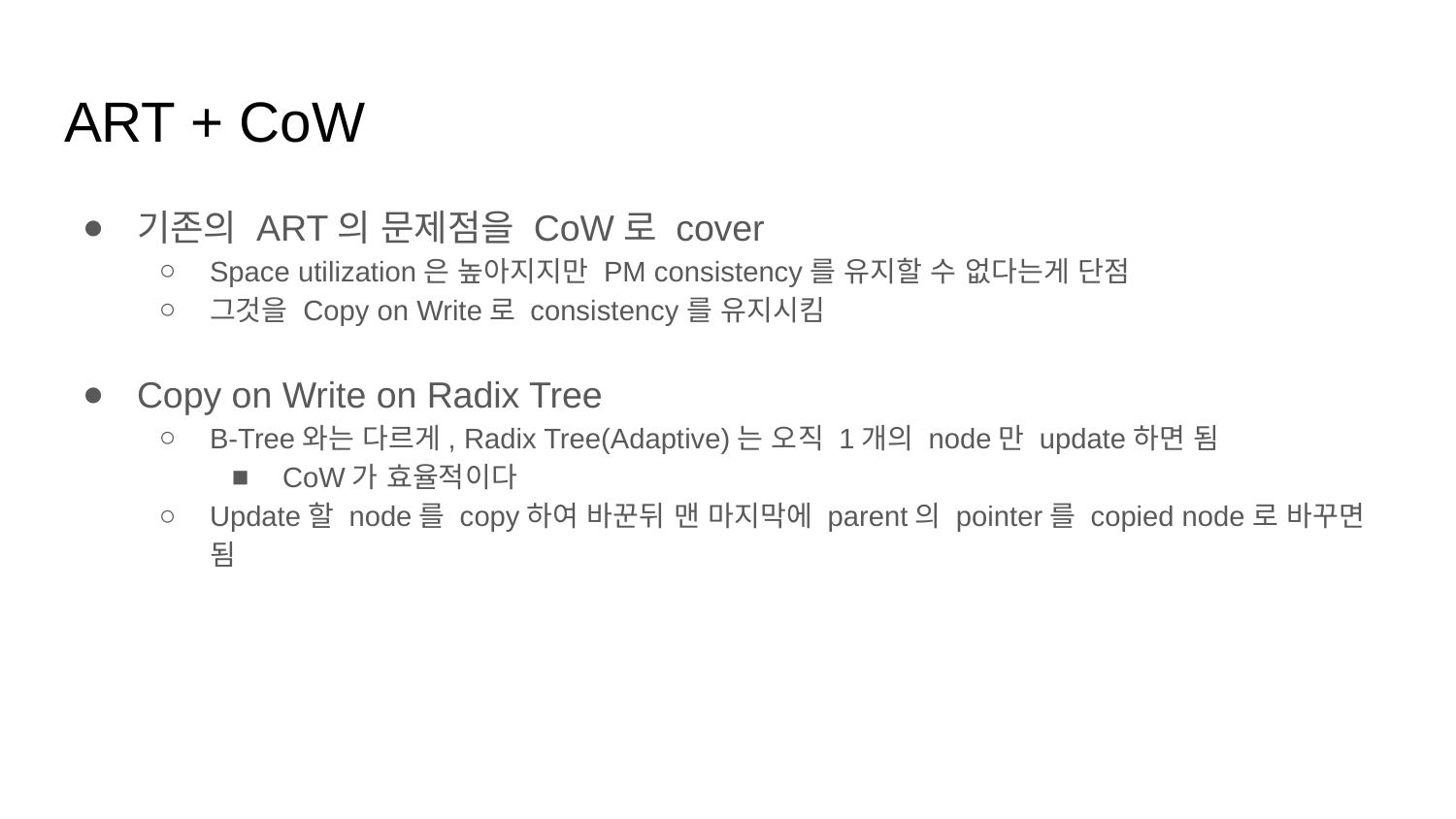

# ART + CoW
기존의 ART의 문제점을 CoW로 cover
Space utilization은 높아지지만 PM consistency를 유지할 수 없다는게 단점
그것을 Copy on Write로 consistency를 유지시킴
Copy on Write on Radix Tree
B-Tree와는 다르게, Radix Tree(Adaptive)는 오직 1개의 node만 update하면 됨
CoW가 효율적이다
Update할 node를 copy하여 바꾼뒤 맨 마지막에 parent의 pointer를 copied node로 바꾸면 됨